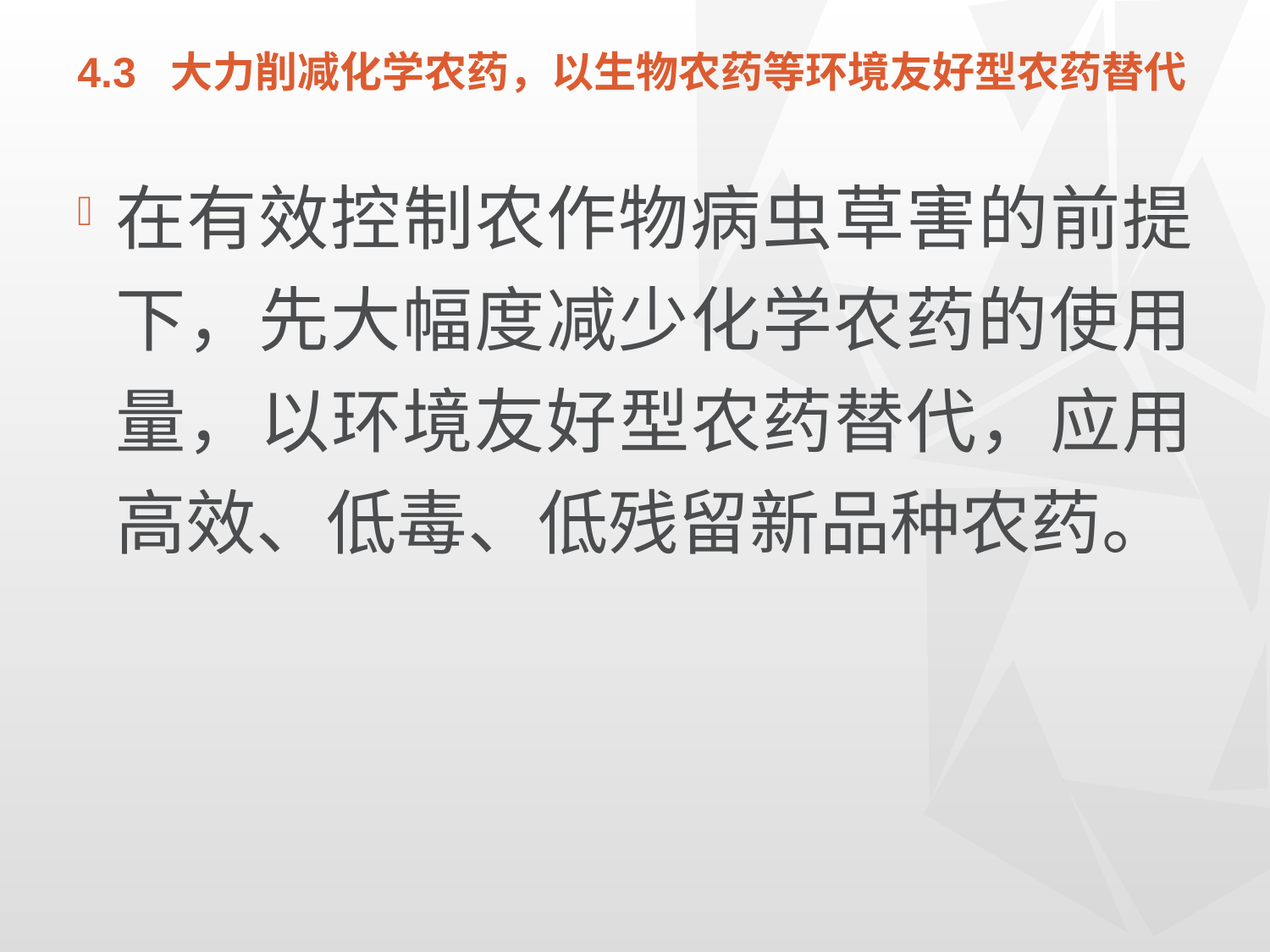

# 4.3  大力削减化学农药，以生物农药等环境友好型农药替代
在有效控制农作物病虫草害的前提下，先大幅度减少化学农药的使用量，以环境友好型农药替代，应用高效、低毒、低残留新品种农药。